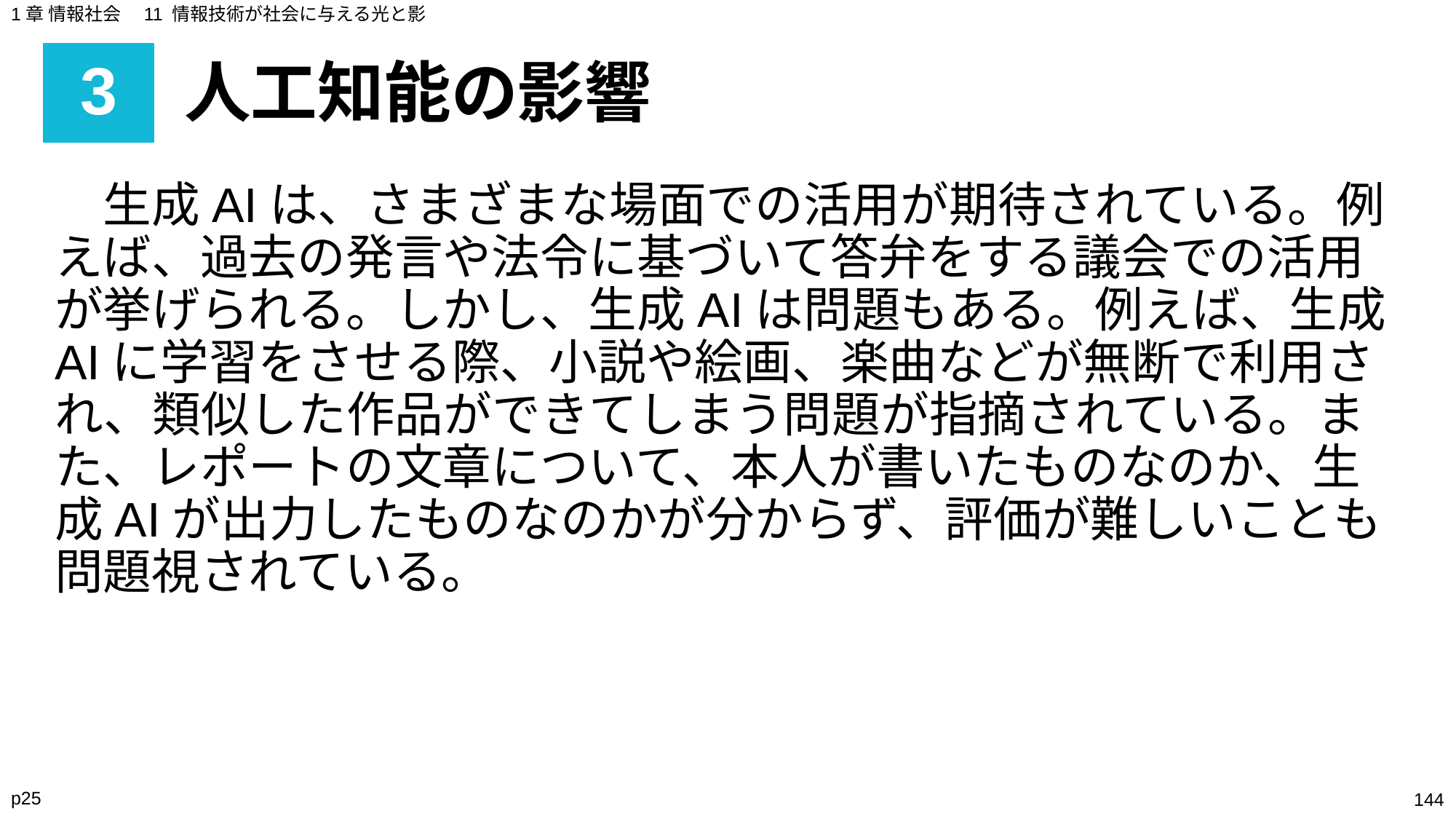

1章 情報社会　11 情報技術が社会に与える光と影

# 3
人工知能の影響
　生成AIは、さまざまな場面での活用が期待されている。例えば、過去の発言や法令に基づいて答弁をする議会での活用が挙げられる。しかし、生成AIは問題もある。例えば、生成AIに学習をさせる際、小説や絵画、楽曲などが無断で利用され、類似した作品ができてしまう問題が指摘されている。また、レポートの文章について、本人が書いたものなのか、生成AIが出力したものなのかが分からず、評価が難しいことも問題視されている。
p25
144